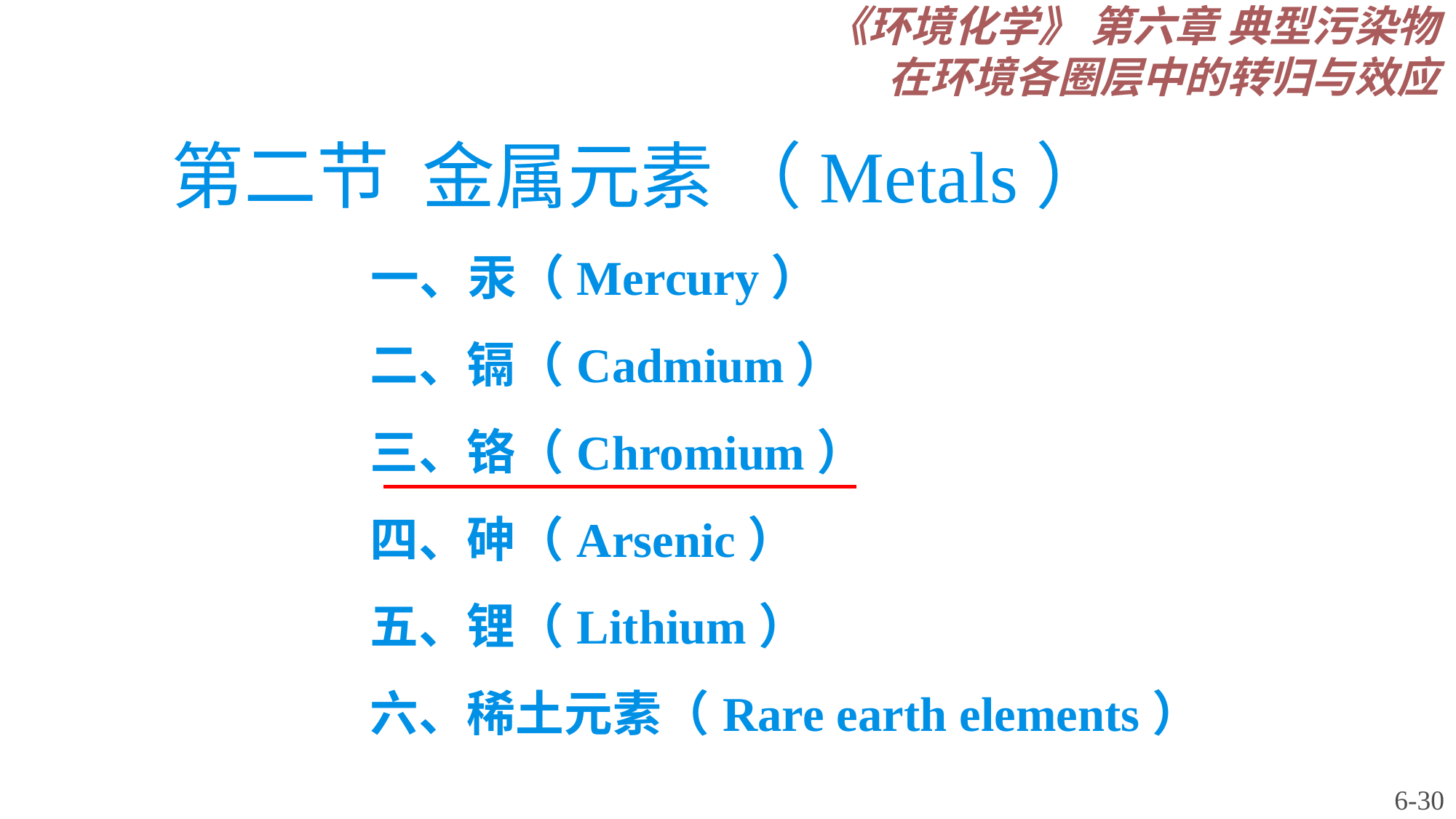

《环境化学》 第六章 典型污染物在环境各圈层中的转归与效应
第二节  金属元素 （Metals）
                  一、汞（Mercury）
                  二、镉（Cadmium）
                  三、铬（Chromium）
                  四、砷（Arsenic）
                  五、锂（Lithium）
                  六、稀土元素（Rare earth elements）
6-30